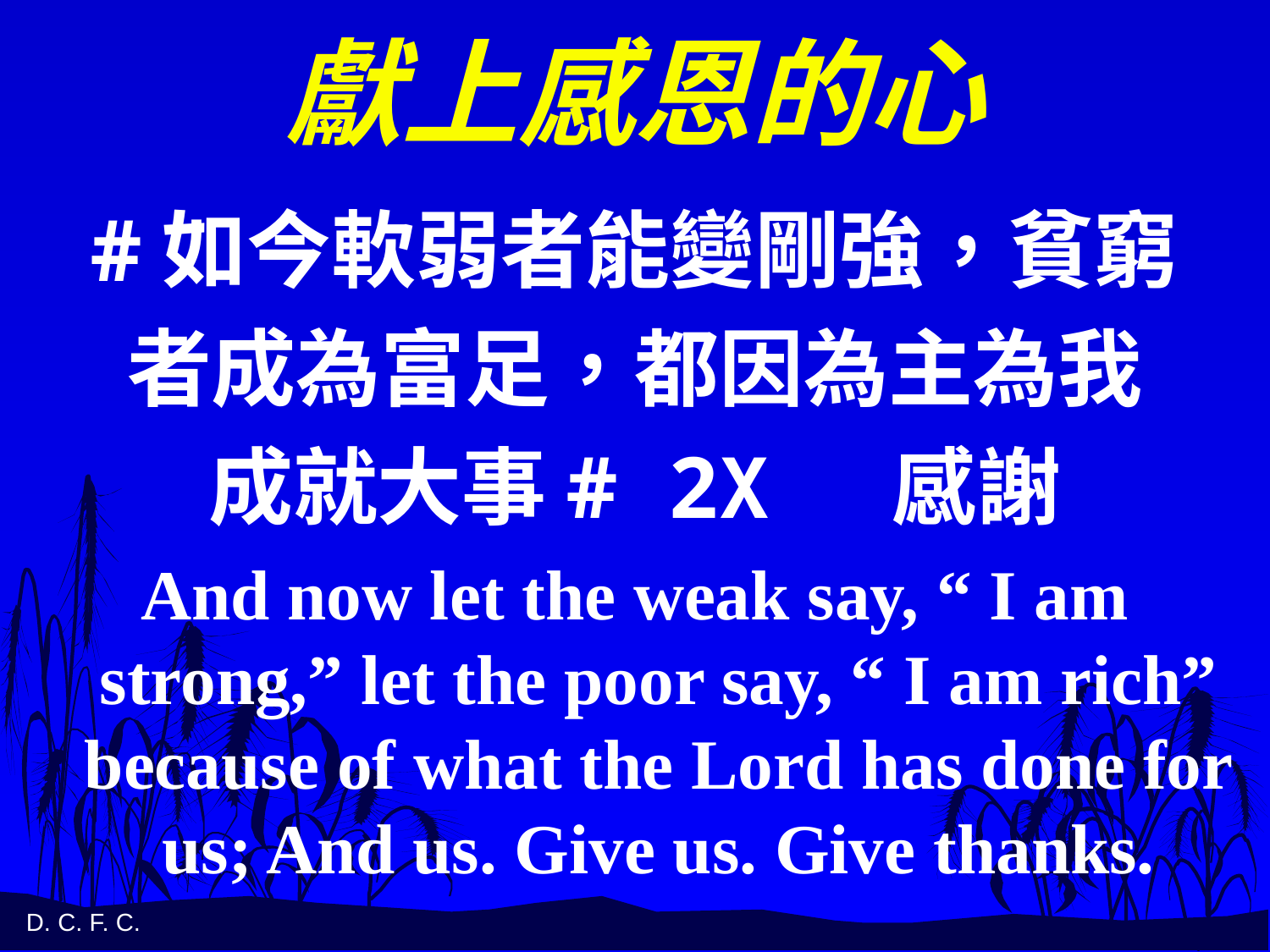

# 獻上感恩的心
#如今軟弱者能變剛強，貧窮
者成為富足，都因為主為我
成就大事# 2X  感謝
And now let the weak say, “ I am strong,” let the poor say, “ I am rich” because of what the Lord has done for us; And us. Give us. Give thanks.